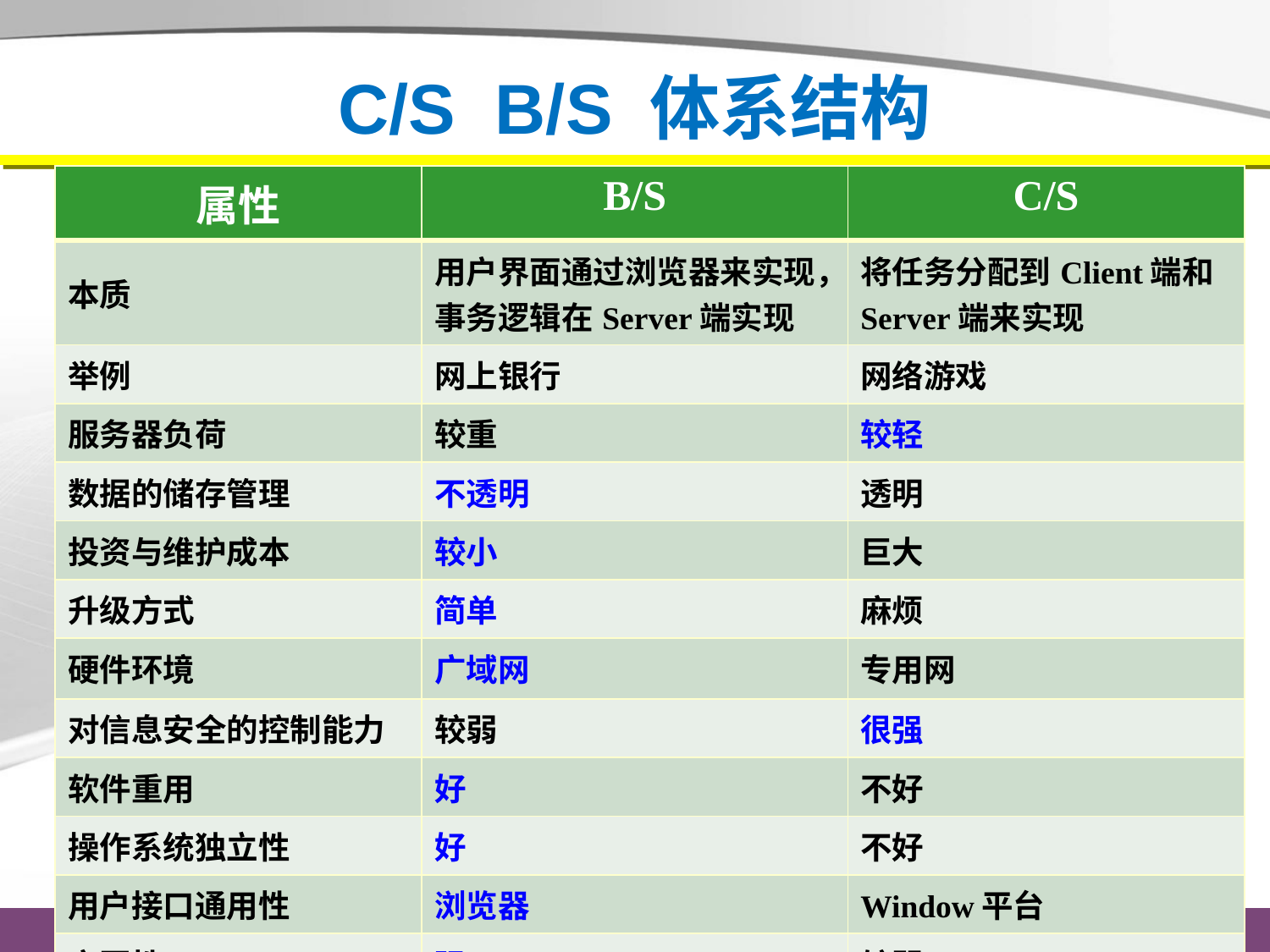

# C/S  B/S 体系结构
| 属性 | B/S | C/S |
| --- | --- | --- |
| 本质 | 用户界面通过浏览器来实现，事务逻辑在Server端实现 | 将任务分配到Client端和Server端来实现 |
| 举例 | 网上银行 | 网络游戏 |
| 服务器负荷 | 较重 | 较轻 |
| 数据的储存管理 | 不透明 | 透明 |
| 投资与维护成本 | 较小 | 巨大 |
| 升级方式 | 简单 | 麻烦 |
| 硬件环境 | 广域网 | 专用网 |
| 对信息安全的控制能力 | 较弱 | 很强 |
| 软件重用 | 好 | 不好 |
| 操作系统独立性 | 好 | 不好 |
| 用户接口通用性 | 浏览器 | Window平台 |
| 交互性 | 强 | 较弱 |